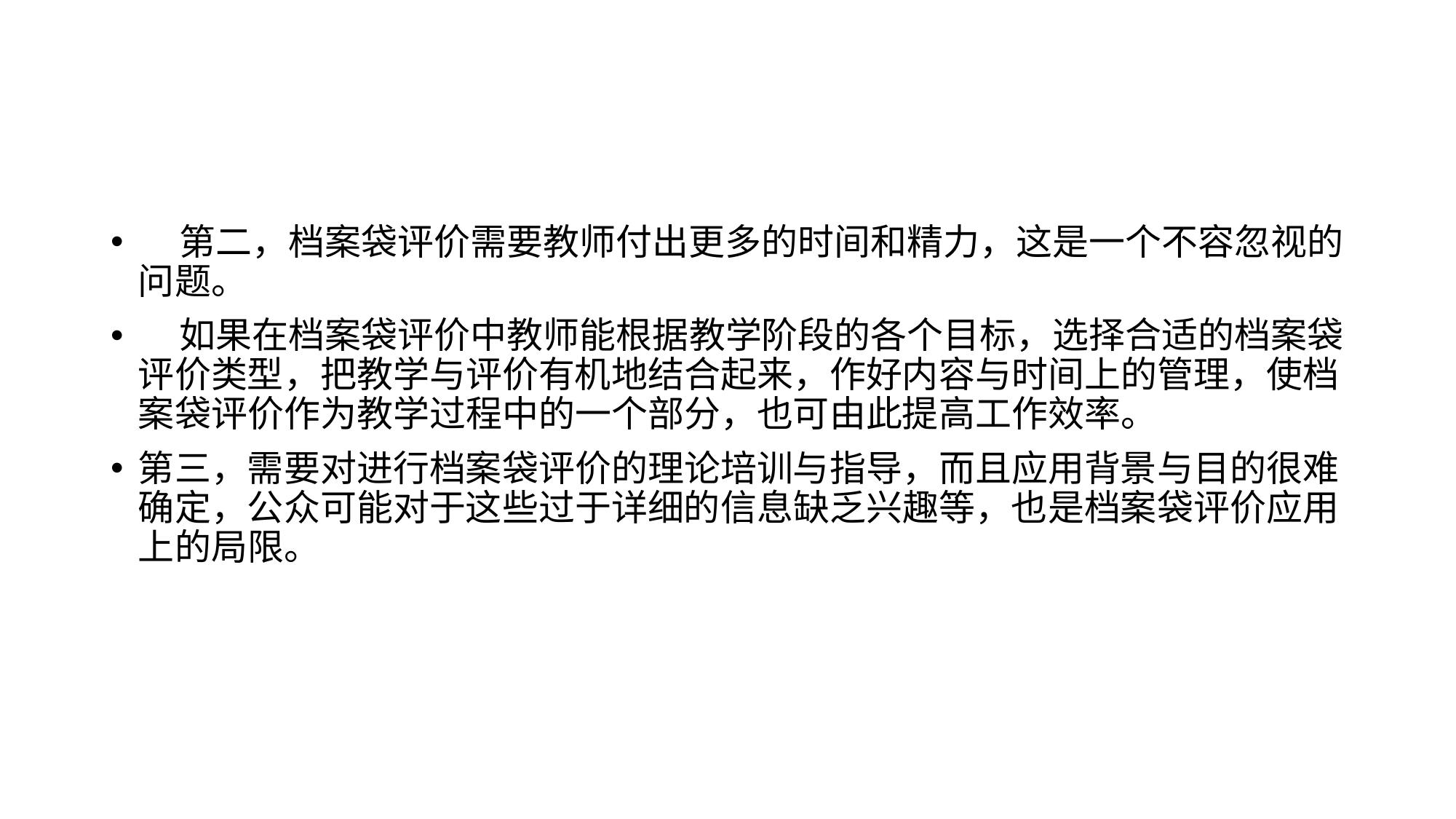

第二，档案袋评价需要教师付出更多的时间和精力，这是一个不容忽视的问题。
    如果在档案袋评价中教师能根据教学阶段的各个目标，选择合适的档案袋评价类型，把教学与评价有机地结合起来，作好内容与时间上的管理，使档案袋评价作为教学过程中的一个部分，也可由此提高工作效率。
第三，需要对进行档案袋评价的理论培训与指导，而且应用背景与目的很难确定，公众可能对于这些过于详细的信息缺乏兴趣等，也是档案袋评价应用上的局限。